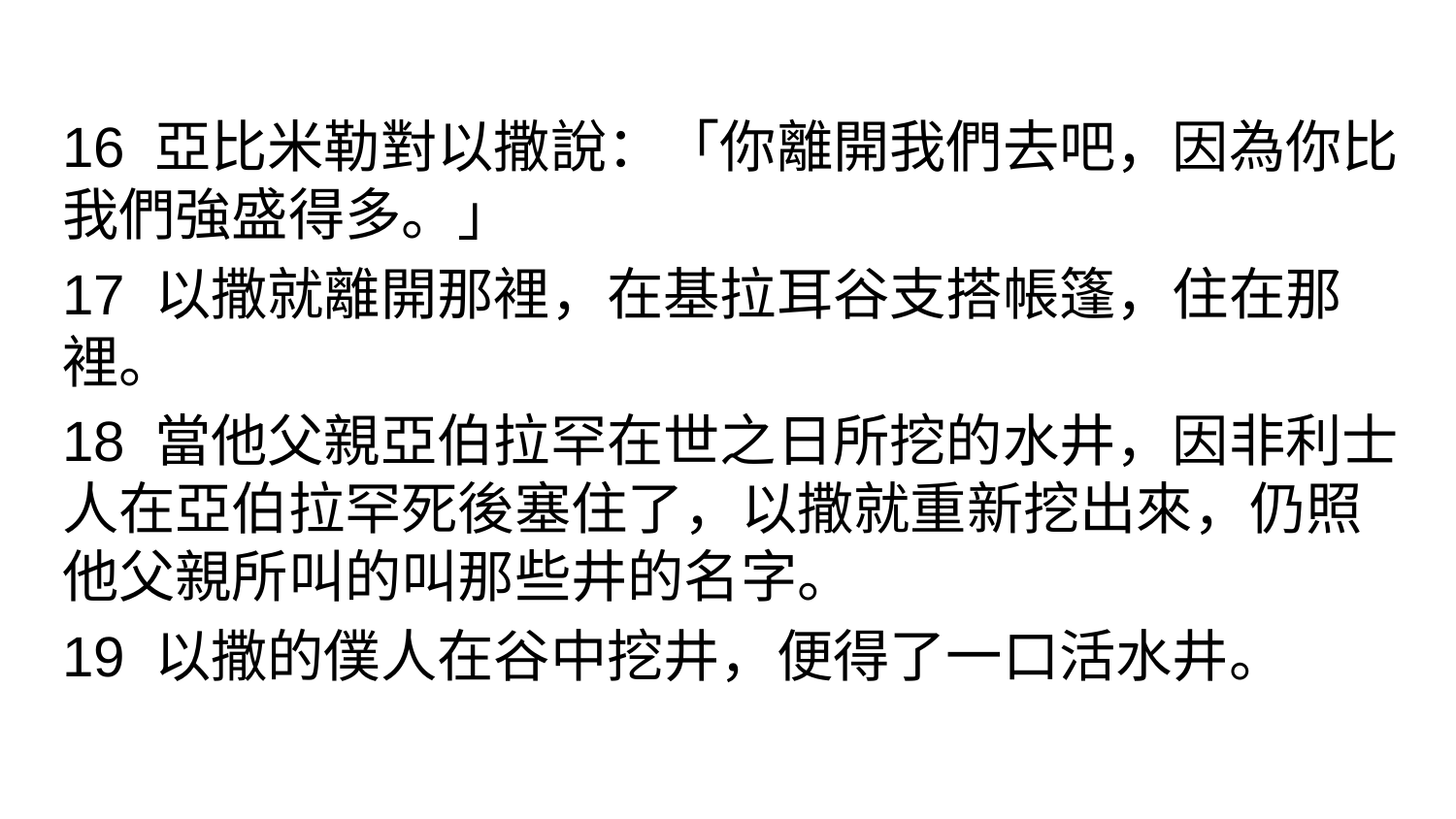

#
16 亞比米勒對以撒說：「你離開我們去吧，因為你比我們強盛得多。」
17 以撒就離開那裡，在基拉耳谷支搭帳篷，住在那裡。
18 當他父親亞伯拉罕在世之日所挖的水井，因非利士人在亞伯拉罕死後塞住了，以撒就重新挖出來，仍照他父親所叫的叫那些井的名字。
19 以撒的僕人在谷中挖井，便得了一口活水井。